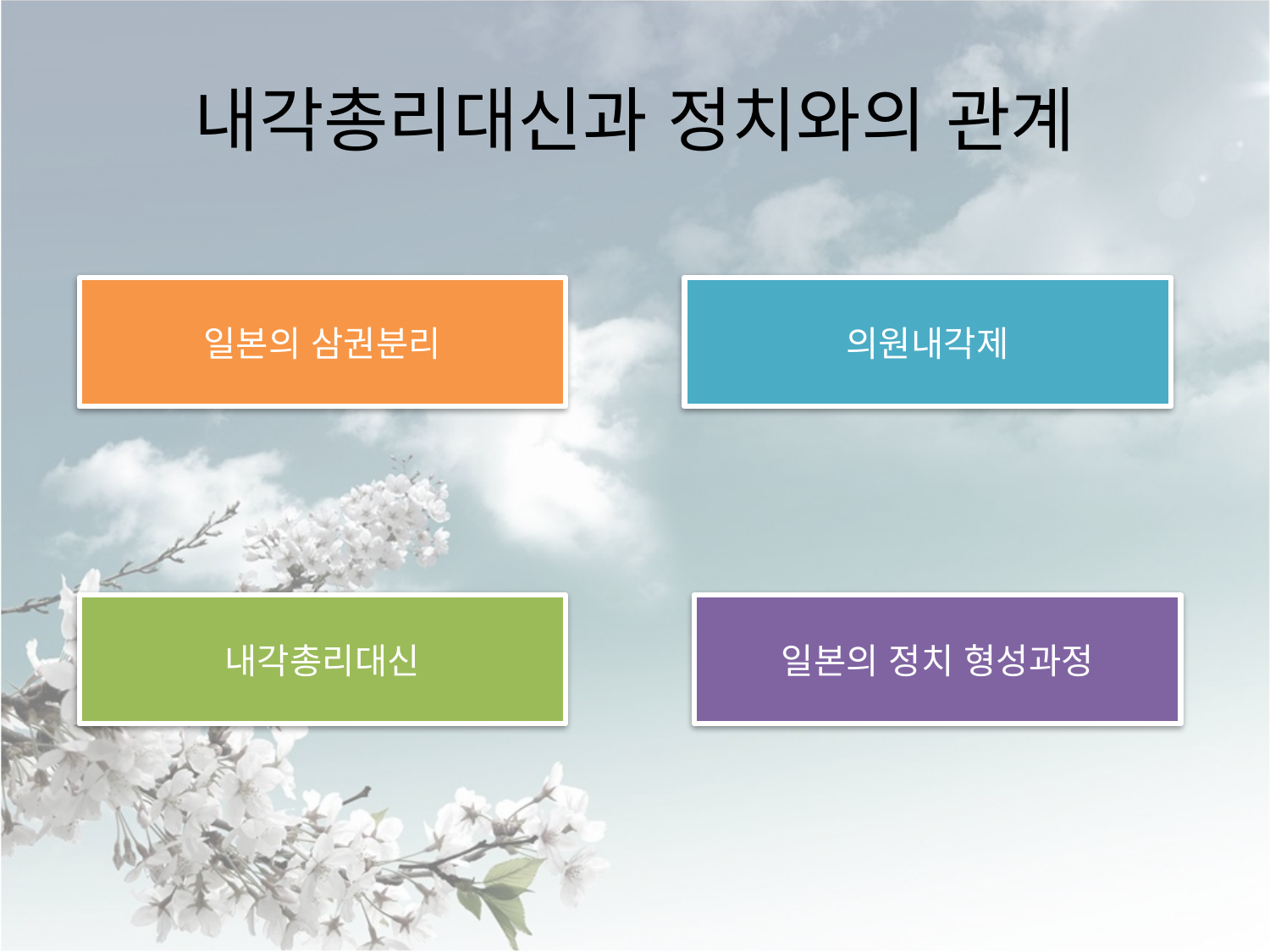

# 내각총리대신과 정치와의 관계
일본의 삼권분리
의원내각제
내각총리대신
일본의 정치 형성과정